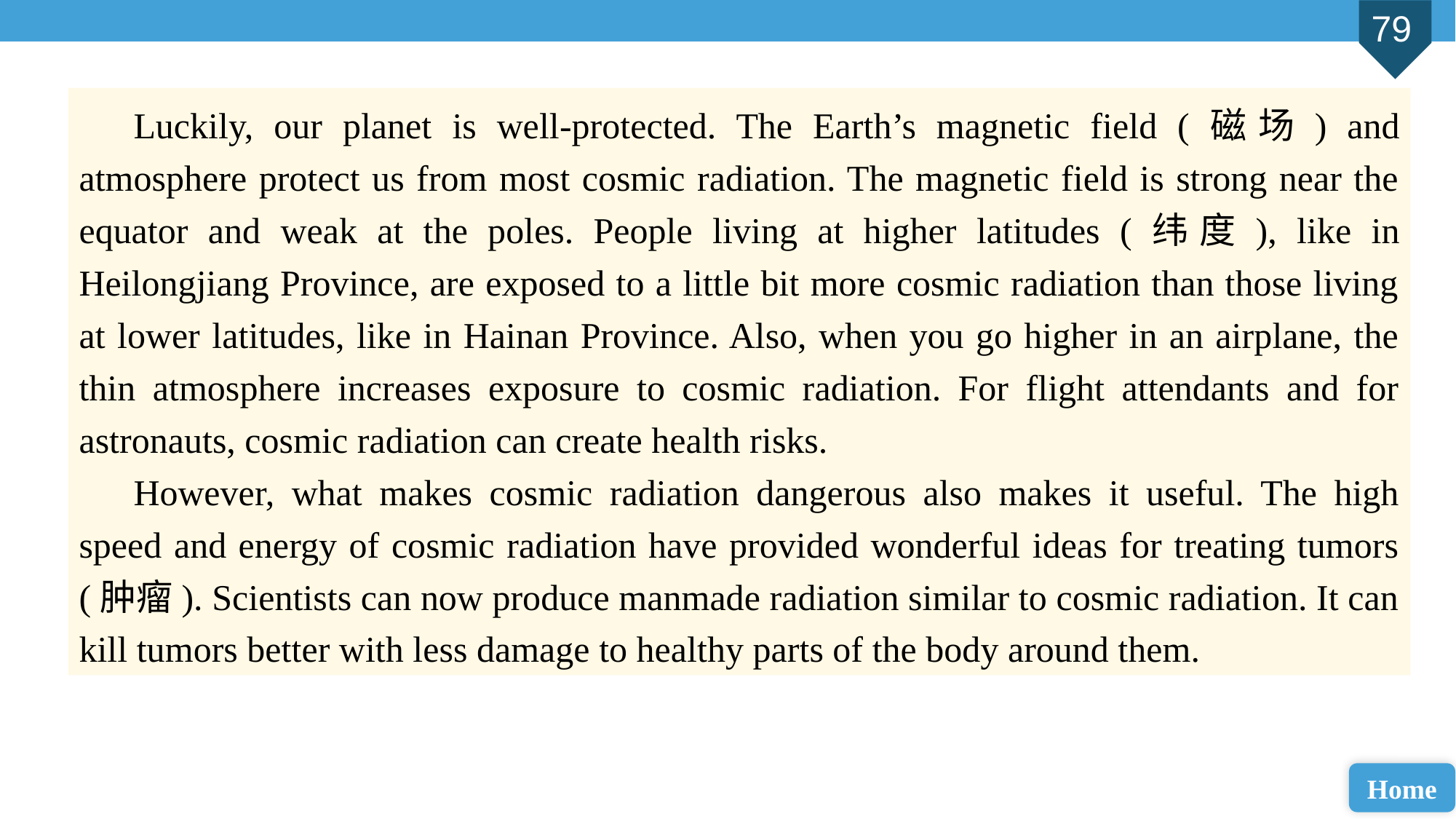

Luckily, our planet is well-protected. The Earth’s magnetic field (磁场) and atmosphere protect us from most cosmic radiation. The magnetic field is strong near the equator and weak at the poles. People living at higher latitudes (纬度), like in Heilongjiang Province, are exposed to a little bit more cosmic radiation than those living at lower latitudes, like in Hainan Province. Also, when you go higher in an airplane, the thin atmosphere increases exposure to cosmic radiation. For flight attendants and for astronauts, cosmic radiation can create health risks.
However, what makes cosmic radiation dangerous also makes it useful. The high speed and energy of cosmic radiation have provided wonderful ideas for treating tumors (肿瘤). Scientists can now produce manmade radiation similar to cosmic radiation. It can kill tumors better with less damage to healthy parts of the body around them.